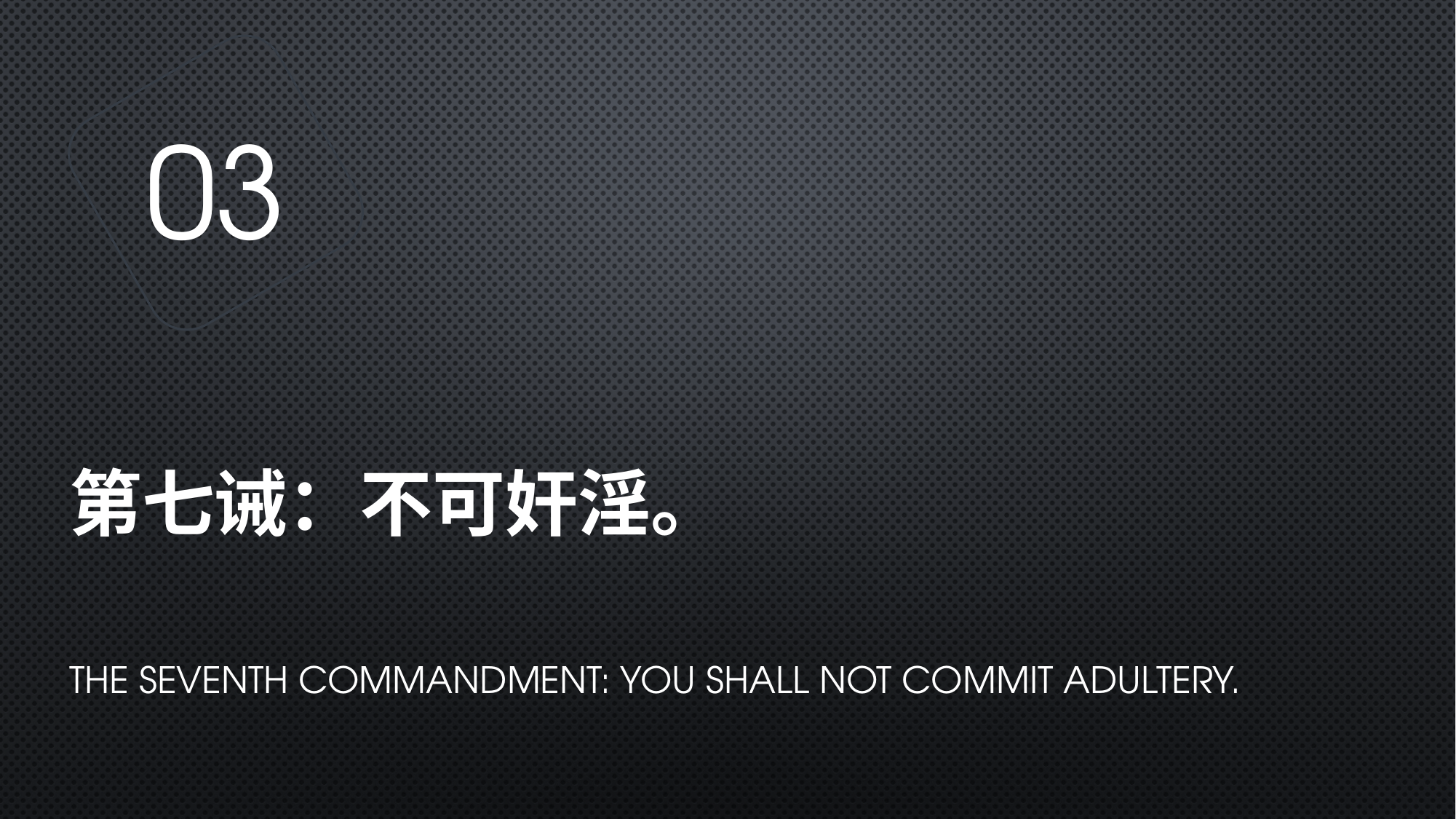

03
# 第七诫：不可奸淫。
The Seventh Commandment: You Shall Not Commit Adultery.